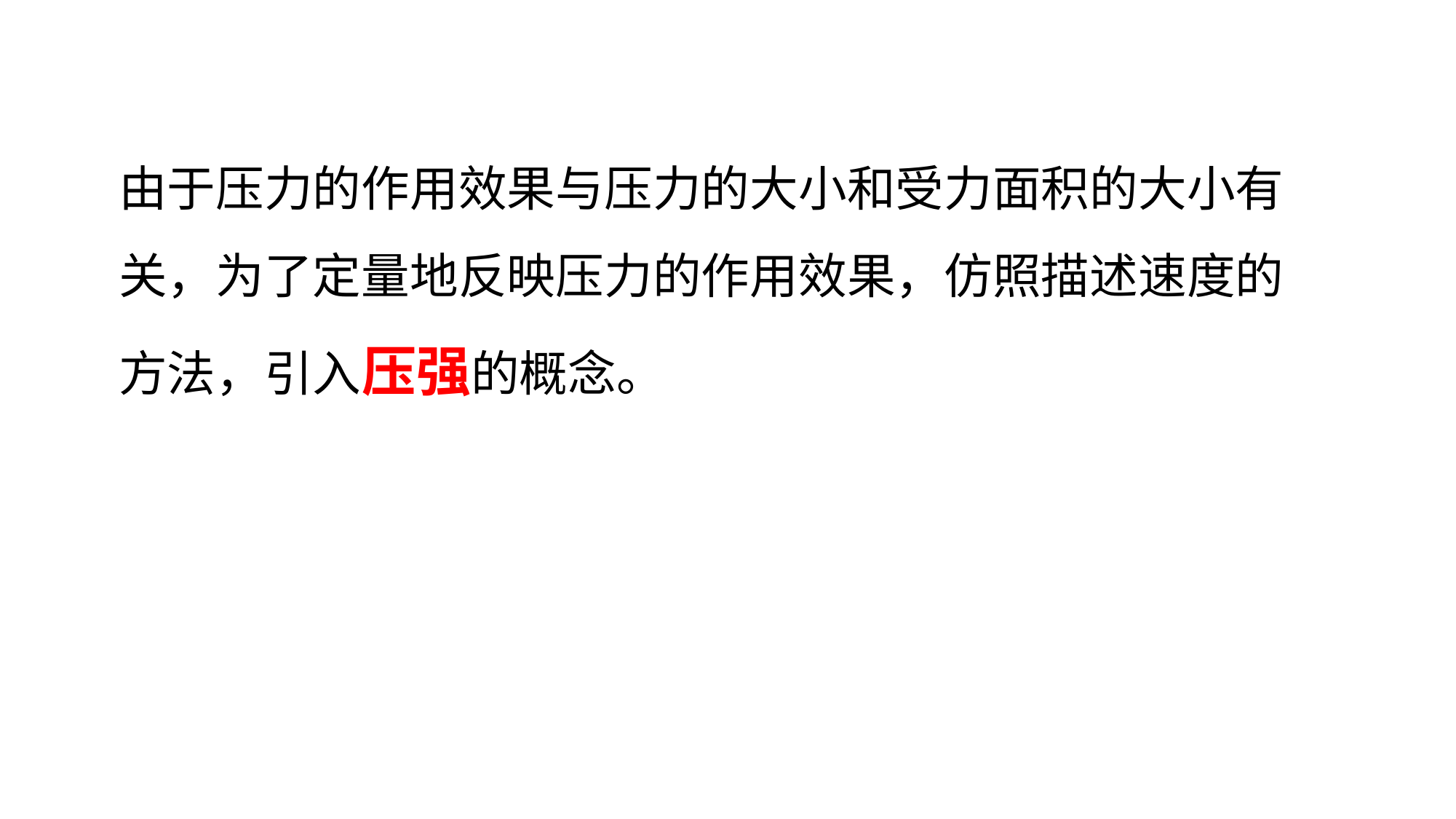

由于压力的作用效果与压力的大小和受力面积的大小有关，为了定量地反映压力的作用效果，仿照描述速度的方法，引入压强的概念。